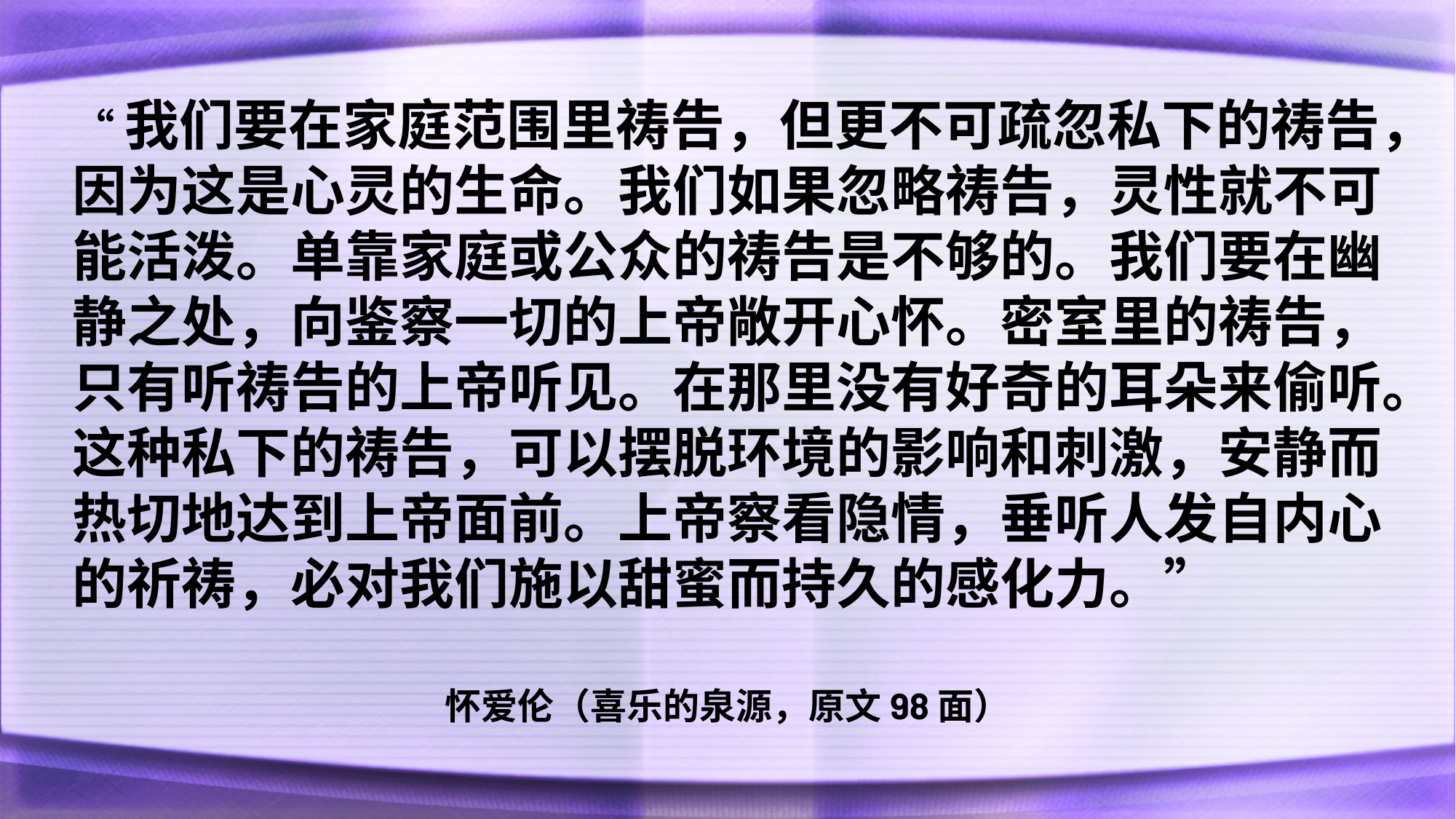

“我们要在家庭范围里祷告，但更不可疏忽私下的祷告，因为这是心灵的生命。我们如果忽略祷告，灵性就不可能活泼。单靠家庭或公众的祷告是不够的。我们要在幽静之处，向鉴察一切的上帝敞开心怀。密室里的祷告，只有听祷告的上帝听见。在那里没有好奇的耳朵来偷听。这种私下的祷告，可以摆脱环境的影响和刺激，安静而热切地达到上帝面前。上帝察看隐情，垂听人发自内心的祈祷，必对我们施以甜蜜而持久的感化力。”
怀爱伦（喜乐的泉源，原文98面）